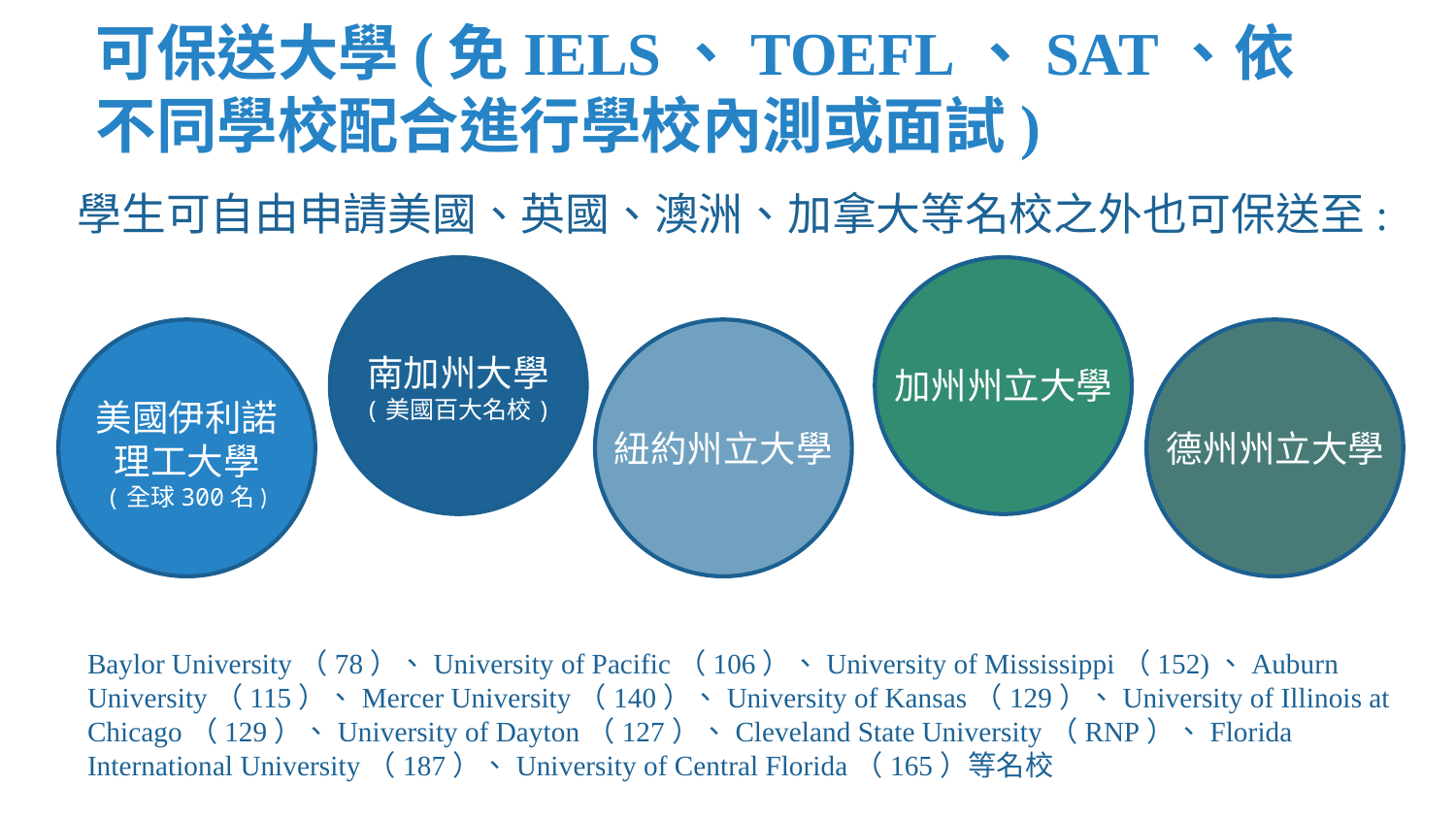

# 可保送大學(免IELS、TOEFL、SAT、依不同學校配合進行學校內測或面試)
學生可自由申請美國、英國、澳洲、加拿大等名校之外也可保送至:

南加州大學
(美國百大名校)

加州州立大學

美國伊利諾
理工大學
(全球300名)

紐約州立大學

德州州立大學
Baylor University（78）、University of Pacific（106）、University of Mississippi（152)、Auburn University（115）、Mercer University（140）、University of Kansas（129）、University of Illinois at Chicago（129）、University of Dayton（127）、Cleveland State University（RNP）、Florida International University（187）、University of Central Florida（165）等名校